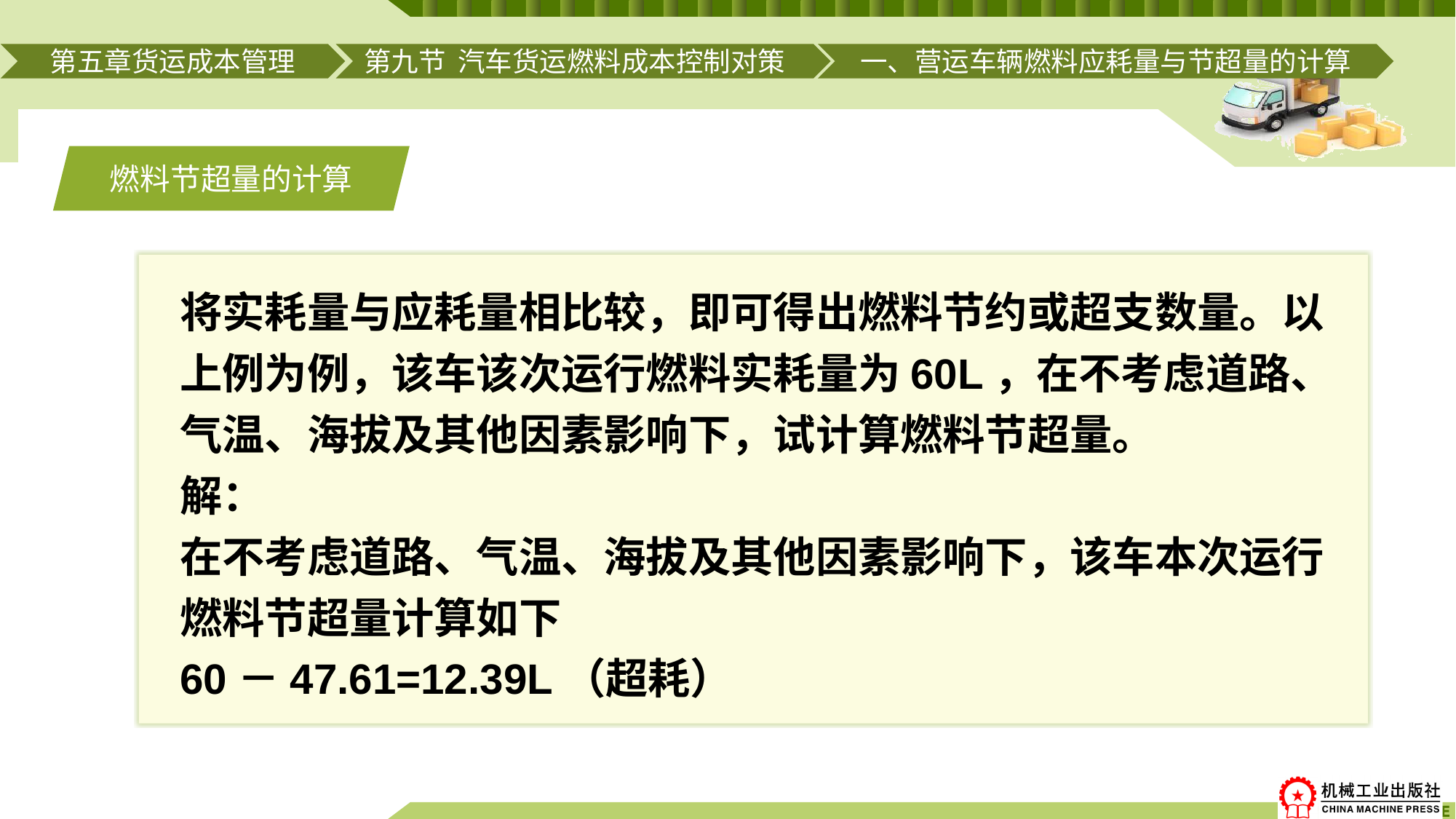

第五章货运成本管理
第九节  汽车货运燃料成本控制对策
一、营运车辆燃料应耗量与节超量的计算
燃料节超量的计算

# 将实耗量与应耗量相比较，即可得出燃料节约或超支数量。以上例为例，该车该次运行燃料实耗量为60L，在不考虑道路、气温、海拔及其他因素影响下，试计算燃料节超量。 解： 在不考虑道路、气温、海拔及其他因素影响下，该车本次运行燃料节超量计算如下 60－47.61=12.39L（超耗）